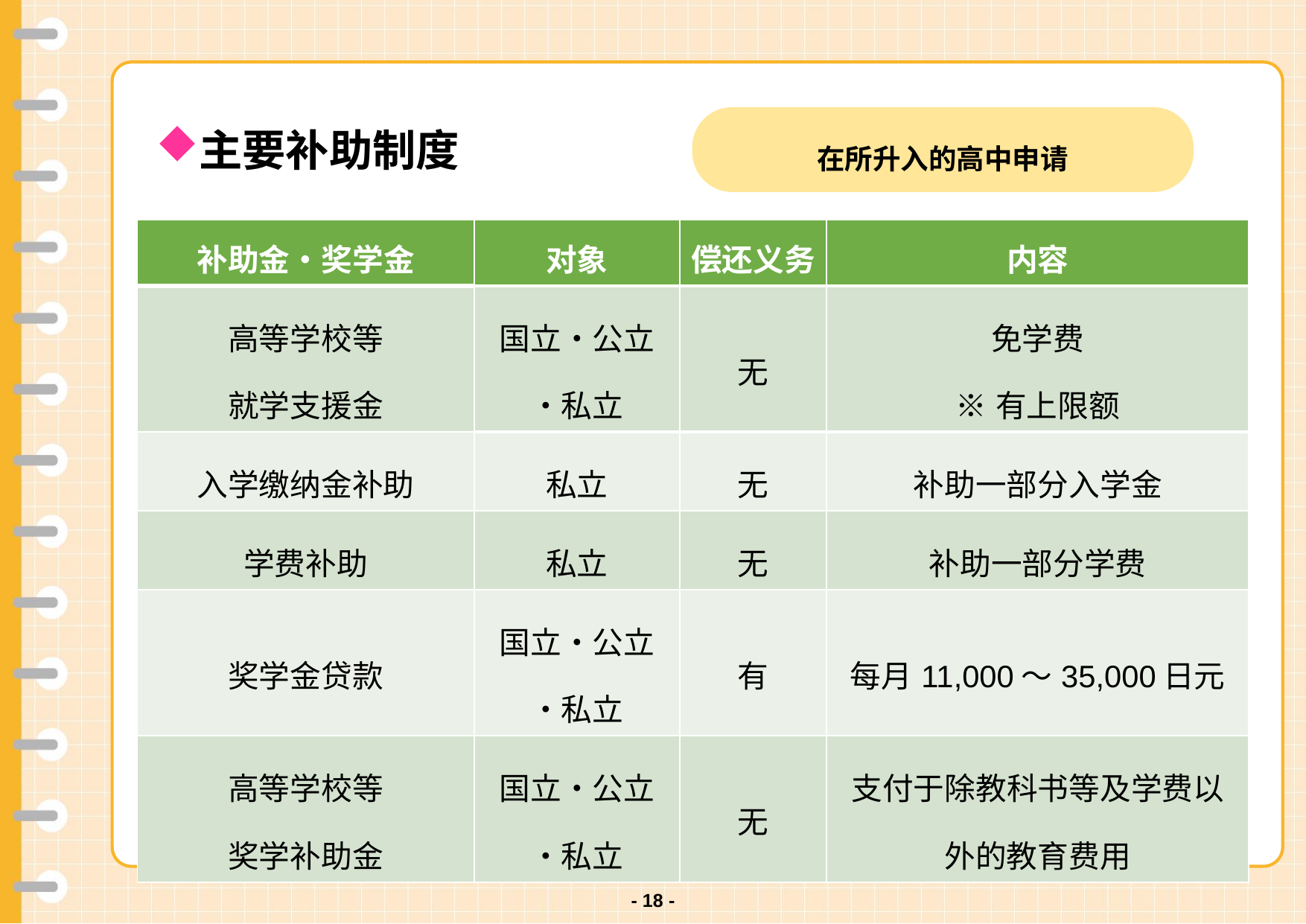

v
在所升入的高中申请
主要补助制度
| 补助金・奖学金 | 对象 | 偿还义务 | 内容 |
| --- | --- | --- | --- |
| 高等学校等 就学支援金 | 国立・公立 ・私立 | 无 | 免学费 ※有上限额 |
| 入学缴纳金补助 | 私立 | 无 | 补助一部分入学金 |
| 学费补助 | 私立 | 无 | 补助一部分学费 |
| 奖学金贷款 | 国立・公立 ・私立 | 有 | 每月11,000～35,000日元 |
| 高等学校等 奖学补助金 | 国立・公立 ・私立 | 无 | 支付于除教科书等及学费以外的教育费用 |
- 18 -